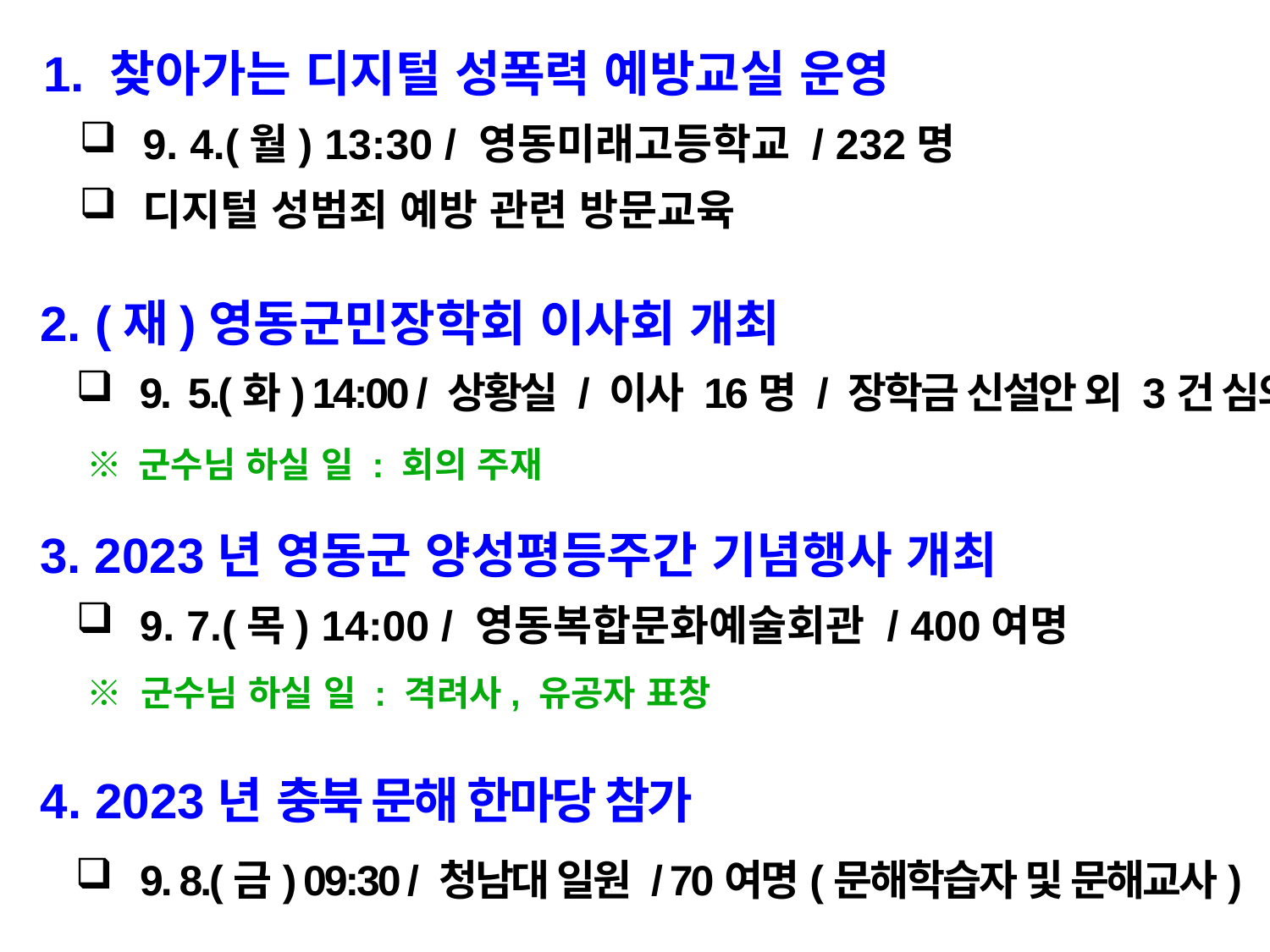

1. 찾아가는 디지털 성폭력 예방교실 운영
9. 4.(월) 13:30 / 영동미래고등학교 / 232명
디지털 성범죄 예방 관련 방문교육
  2. (재)영동군민장학회 이사회 개최
9.  5.(화) 14:00 / 상황실 / 이사 16명 / 장학금 신설안 외 3건 심의
  ※ 군수님 하실 일 : 회의 주재
  3. 2023년 영동군 양성평등주간 기념행사 개최
9. 7.(목) 14:00 / 영동복합문화예술회관 / 400여명
 ※ 군수님 하실 일 : 격려사, 유공자 표창
  4. 2023년 충북 문해 한마당 참가
9. 8.(금) 09:30 / 청남대 일원 / 70여명(문해학습자 및 문해교사)